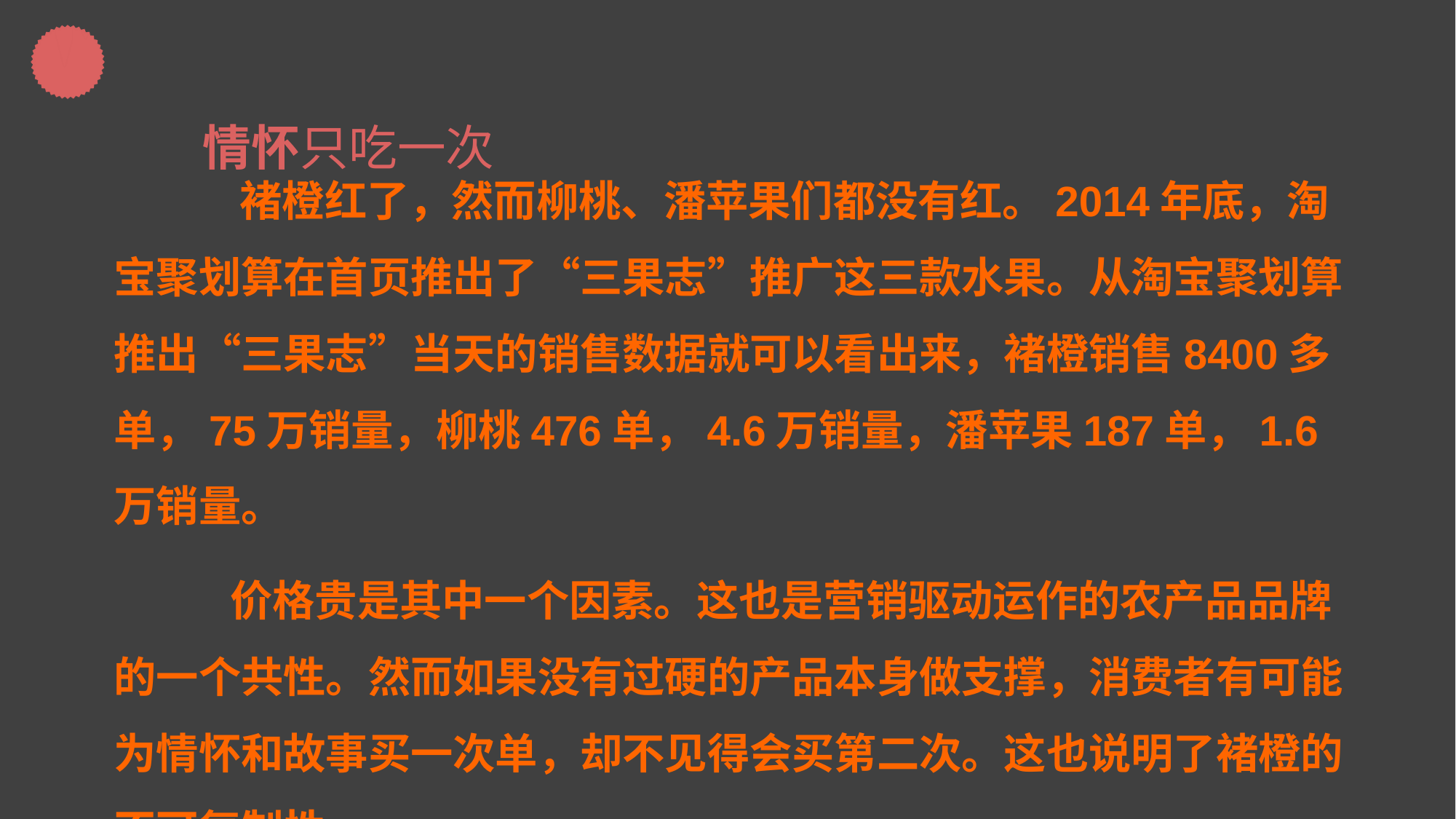

情怀只吃一次
            褚橙红了，然而柳桃、潘苹果们都没有红。2014年底，淘宝聚划算在首页推出了“三果志”推广这三款水果。从淘宝聚划算推出“三果志”当天的销售数据就可以看出来，褚橙销售8400多单，75万销量，柳桃476单，4.6万销量，潘苹果187单，1.6万销量。
           价格贵是其中一个因素。这也是营销驱动运作的农产品品牌的一个共性。然而如果没有过硬的产品本身做支撑，消费者有可能为情怀和故事买一次单，却不见得会买第二次。这也说明了褚橙的不可复制性。